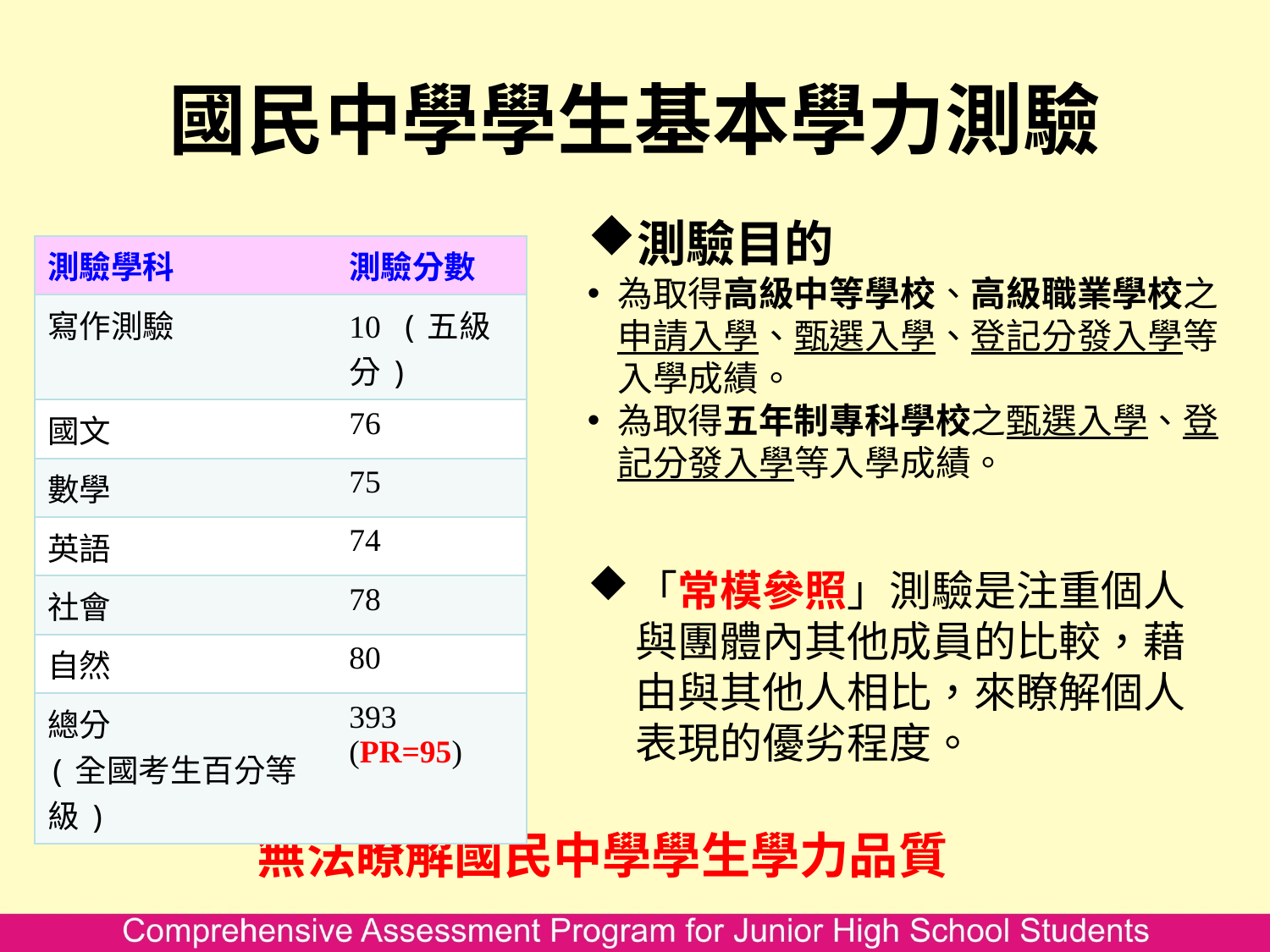

# 國民中學學生基本學力測驗

測驗目的
為取得高級中等學校、高級職業學校之申請入學、甄選入學、登記分發入學等入學成績。
為取得五年制專科學校之甄選入學、登記分發入學等入學成績。

「常模參照」測驗是注重個人與團體內其他成員的比較，藉由與其他人相比，來瞭解個人表現的優劣程度。
| 測驗學科 | 測驗分數 |
| --- | --- |
| 寫作測驗 | 10 (五級分) |
| 國文 | 76 |
| 數學 | 75 |
| 英語 | 74 |
| 社會 | 78 |
| 自然 | 80 |
| 總分 (全國考生百分等級) | 393 (PR=95) |
無法瞭解國民中學學生學力品質